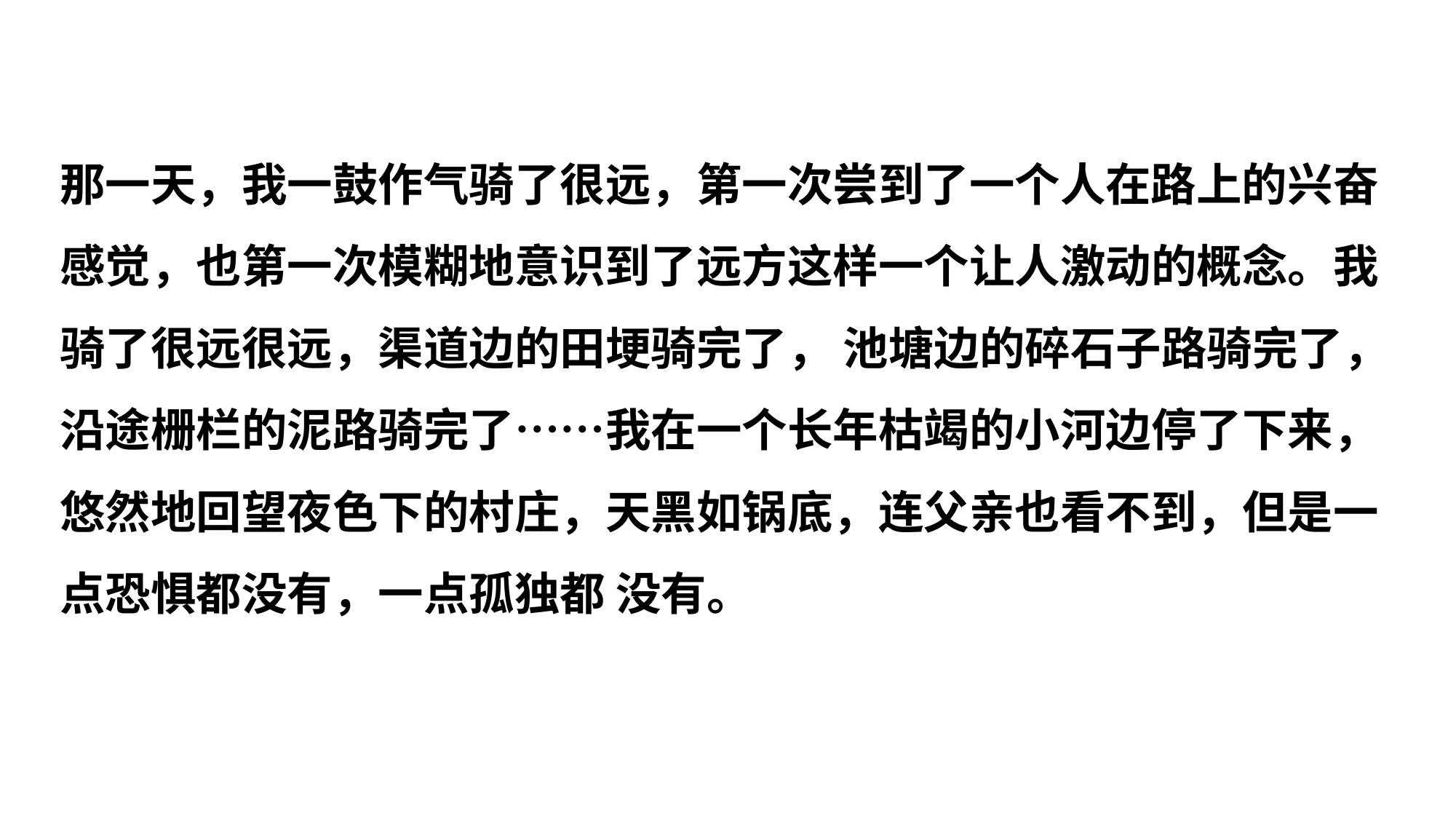

那一天，我一鼓作气骑了很远，第一次尝到了一个人在路上的兴奋感觉，也第一次模糊地意识到了远方这样一个让人激动的概念。我骑了很远很远，渠道边的田埂骑完了， 池塘边的碎石子路骑完了，沿途栅栏的泥路骑完了⋯⋯我在一个长年枯竭的小河边停了下来，悠然地回望夜色下的村庄，天黑如锅底，连父亲也看不到，但是一点恐惧都没有，一点孤独都 没有。